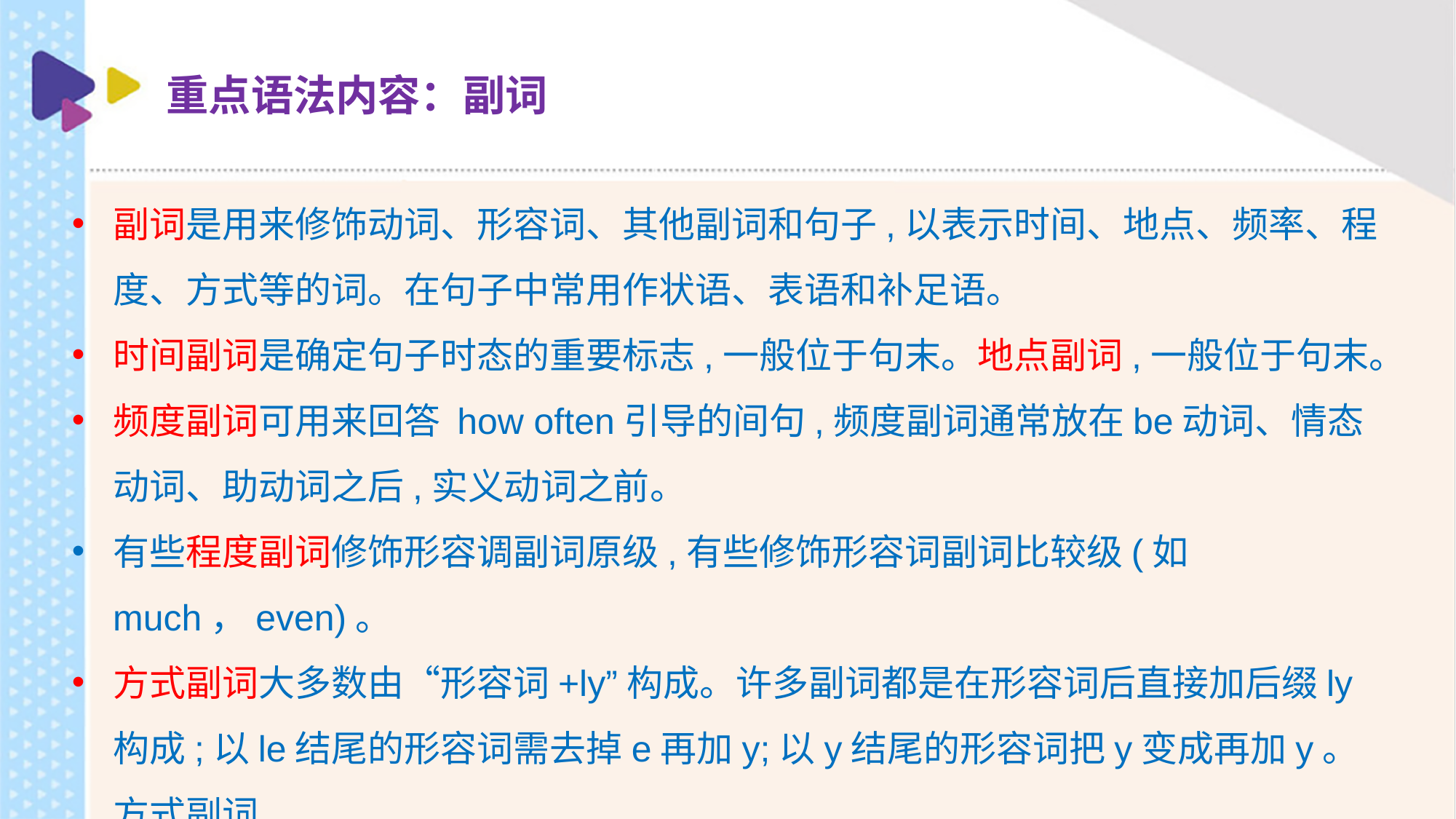

重点语法内容：副词
副词是用来修饰动词、形容词、其他副词和句子,以表示时间、地点、频率、程度、方式等的词。在句子中常用作状语、表语和补足语。
时间副词是确定句子时态的重要标志,一般位于句末。地点副词,一般位于句末。
频度副词可用来回答 how often引导的间句,频度副词通常放在be动词、情态动词、助动词之后,实义动词之前。
有些程度副词修饰形容调副词原级,有些修饰形容词副词比较级(如much，even)。
方式副词大多数由“形容词+ly”构成。许多副词都是在形容词后直接加后缀ly构成;以le结尾的形容词需去掉e再加y;以y结尾的形容词把y变成再加y。方式副词
般放在句末。